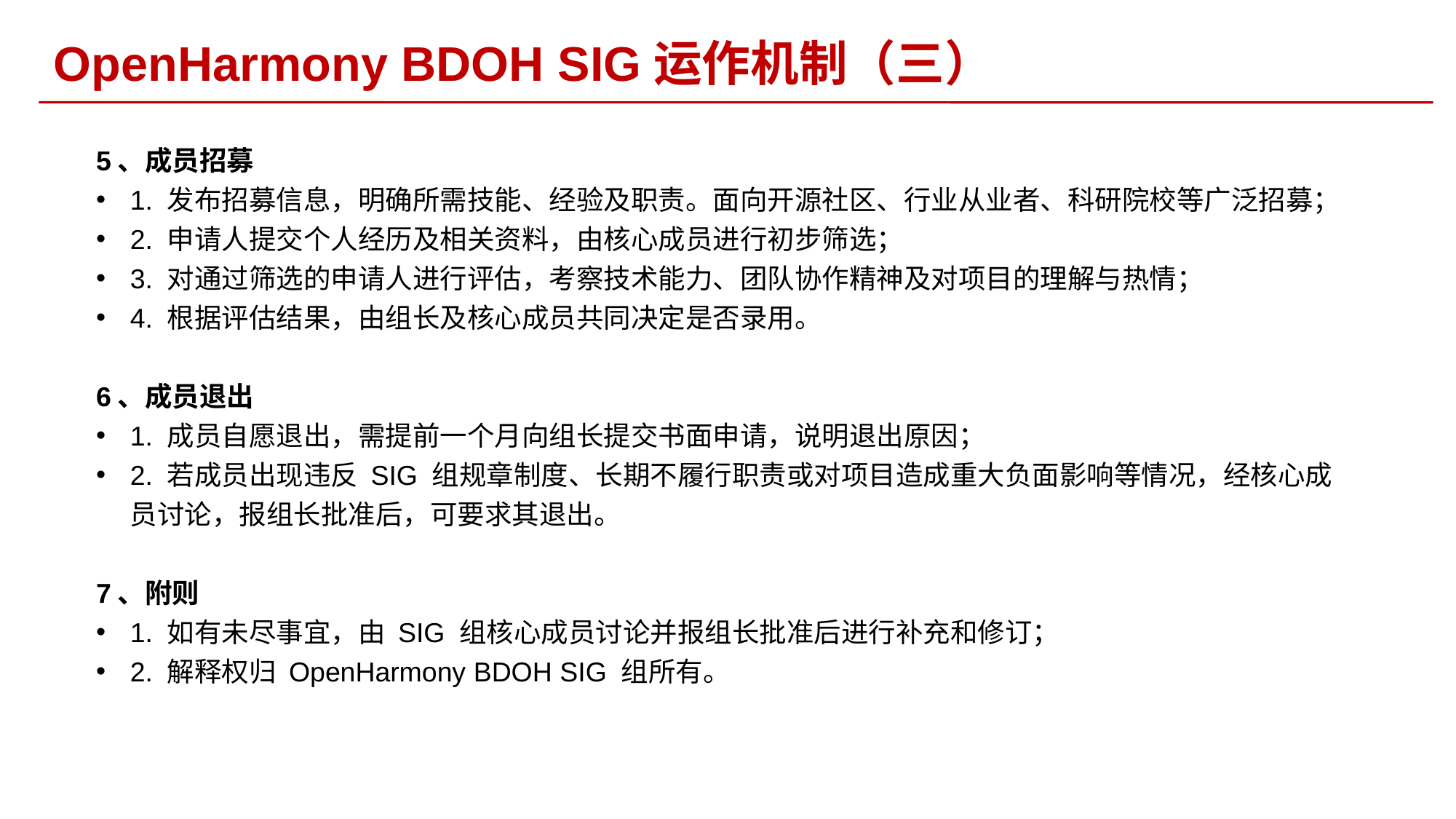

OpenHarmony BDOH SIG运作机制（三）

5、成员招募
1. 发布招募信息，明确所需技能、经验及职责。面向开源社区、行业从业者、科研院校等广泛招募；
2. 申请人提交个人经历及相关资料，由核心成员进行初步筛选；
3. 对通过筛选的申请人进行评估，考察技术能力、团队协作精神及对项目的理解与热情；
4. 根据评估结果，由组长及核心成员共同决定是否录用。

6、成员退出
1. 成员自愿退出，需提前一个月向组长提交书面申请，说明退出原因；
2. 若成员出现违反 SIG 组规章制度、长期不履行职责或对项目造成重大负面影响等情况，经核心成员讨论，报组长批准后，可要求其退出。

7、附则
1. 如有未尽事宜，由 SIG 组核心成员讨论并报组长批准后进行补充和修订；
2. 解释权归 OpenHarmony BDOH SIG 组所有。